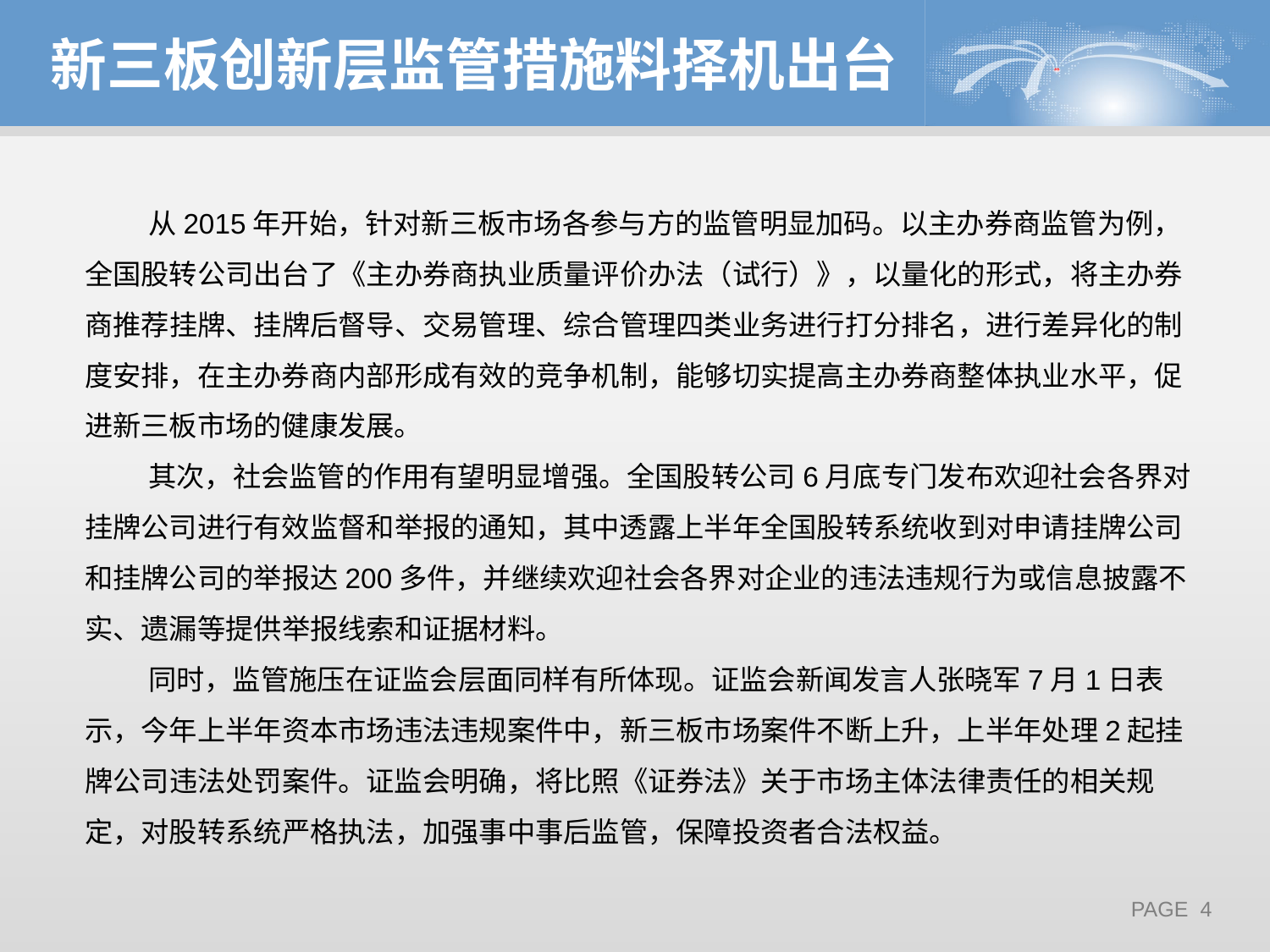

新三板创新层监管措施料择机出台
从2015年开始，针对新三板市场各参与方的监管明显加码。以主办券商监管为例，全国股转公司出台了《主办券商执业质量评价办法（试行）》，以量化的形式，将主办券商推荐挂牌、挂牌后督导、交易管理、综合管理四类业务进行打分排名，进行差异化的制度安排，在主办券商内部形成有效的竞争机制，能够切实提高主办券商整体执业水平，促进新三板市场的健康发展。
其次，社会监管的作用有望明显增强。全国股转公司6月底专门发布欢迎社会各界对挂牌公司进行有效监督和举报的通知，其中透露上半年全国股转系统收到对申请挂牌公司和挂牌公司的举报达200多件，并继续欢迎社会各界对企业的违法违规行为或信息披露不实、遗漏等提供举报线索和证据材料。
同时，监管施压在证监会层面同样有所体现。证监会新闻发言人张晓军7月1日表示，今年上半年资本市场违法违规案件中，新三板市场案件不断上升，上半年处理2起挂牌公司违法处罚案件。证监会明确，将比照《证券法》关于市场主体法律责任的相关规定，对股转系统严格执法，加强事中事后监管，保障投资者合法权益。